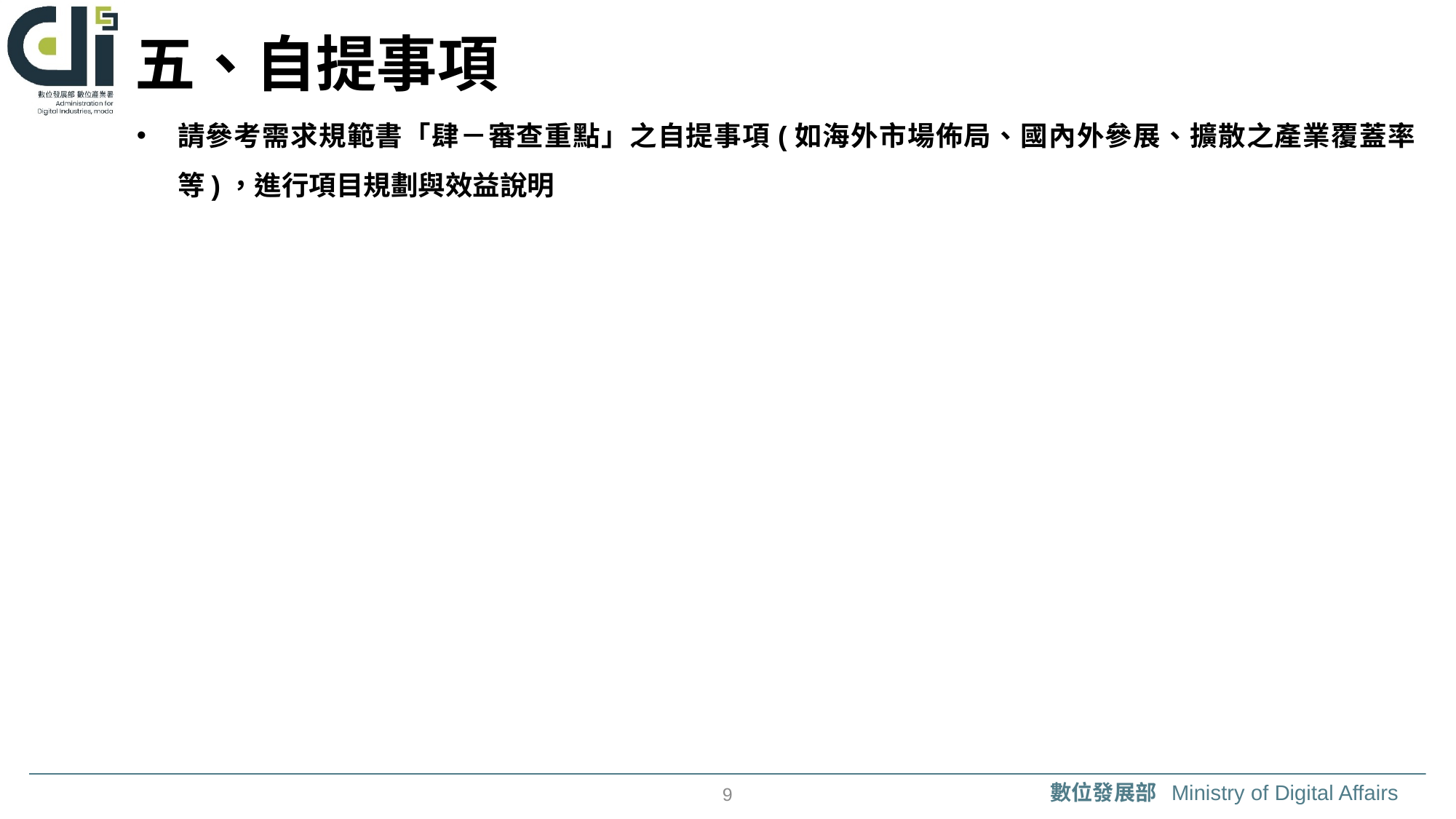

# 五、自提事項
請參考需求規範書「肆－審查重點」之自提事項(如海外市場佈局、國內外參展、擴散之產業覆蓋率等)，進行項目規劃與效益說明
9